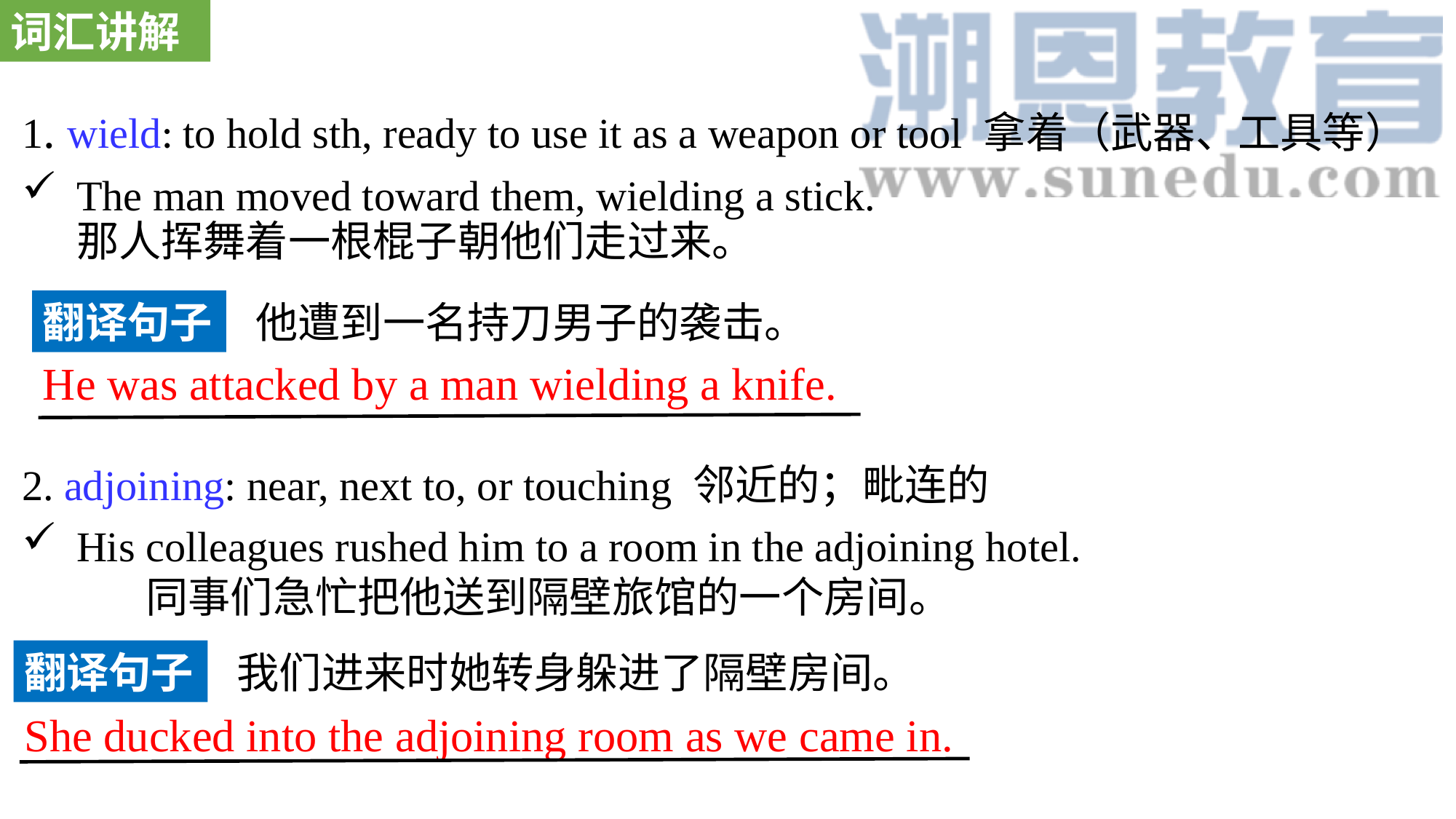

词汇讲解
1. wield: to hold sth, ready to use it as a weapon or tool 拿着（武器、工具等）
The man moved toward them, wielding a stick.                                                  那人挥舞着一根棍子朝他们走过来。

2. adjoining: near, next to, or touching 邻近的；毗连的
His colleagues rushed him to a room in the adjoining hotel.                                        同事们急忙把他送到隔壁旅馆的一个房间。
翻译句子
他遭到一名持刀男子的袭击。
He was attacked by a man wielding a knife.
翻译句子
我们进来时她转身躲进了隔壁房间。
She ducked into the adjoining room as we came in.